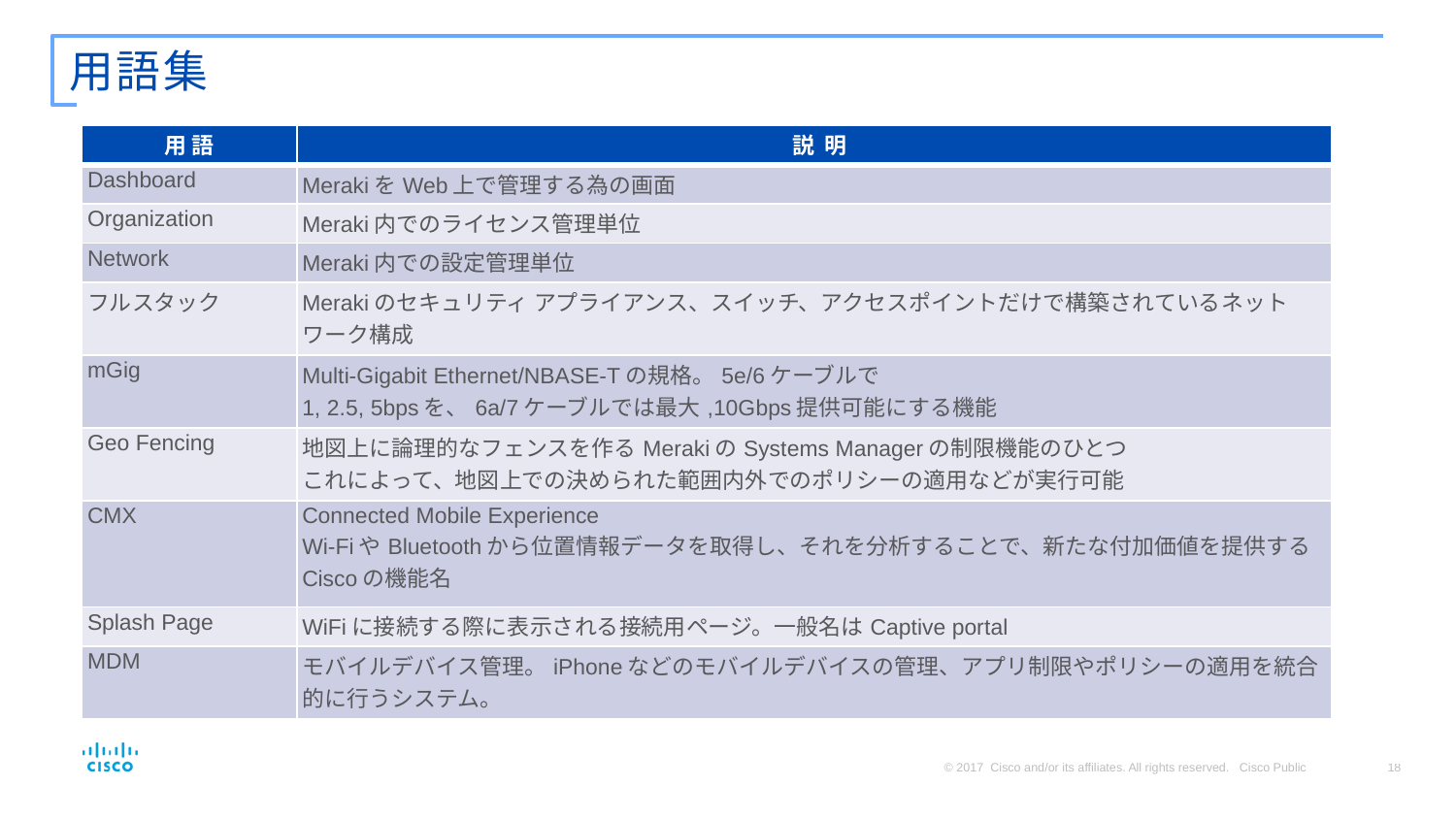

# 用語集
| 用 語 | 説 明 |
| --- | --- |
| Dashboard | MerakiをWeb上で管理する為の画面 |
| Organization | Meraki内でのライセンス管理単位 |
| Network | Meraki内での設定管理単位 |
| フルスタック | Merakiのセキュリティ アプライアンス、スイッチ、アクセスポイントだけで構築されているネットワーク構成 |
| mGig | Multi-Gigabit Ethernet/NBASE-Tの規格。5e/6ケーブルで 1, 2.5, 5bpsを、6a/7ケーブルでは最大,10Gbps提供可能にする機能 |
| Geo Fencing | 地図上に論理的なフェンスを作るMerakiのSystems Managerの制限機能のひとつ これによって、地図上での決められた範囲内外でのポリシーの適用などが実行可能 |
| CMX | Connected Mobile Experience Wi-FiやBluetoothから位置情報データを取得し、それを分析することで、新たな付加価値を提供するCiscoの機能名 |
| Splash Page | WiFiに接続する際に表示される接続用ページ。一般名はCaptive portal |
| MDM | モバイルデバイス管理。iPhoneなどのモバイルデバイスの管理、アプリ制限やポリシーの適用を統合的に行うシステム。 |